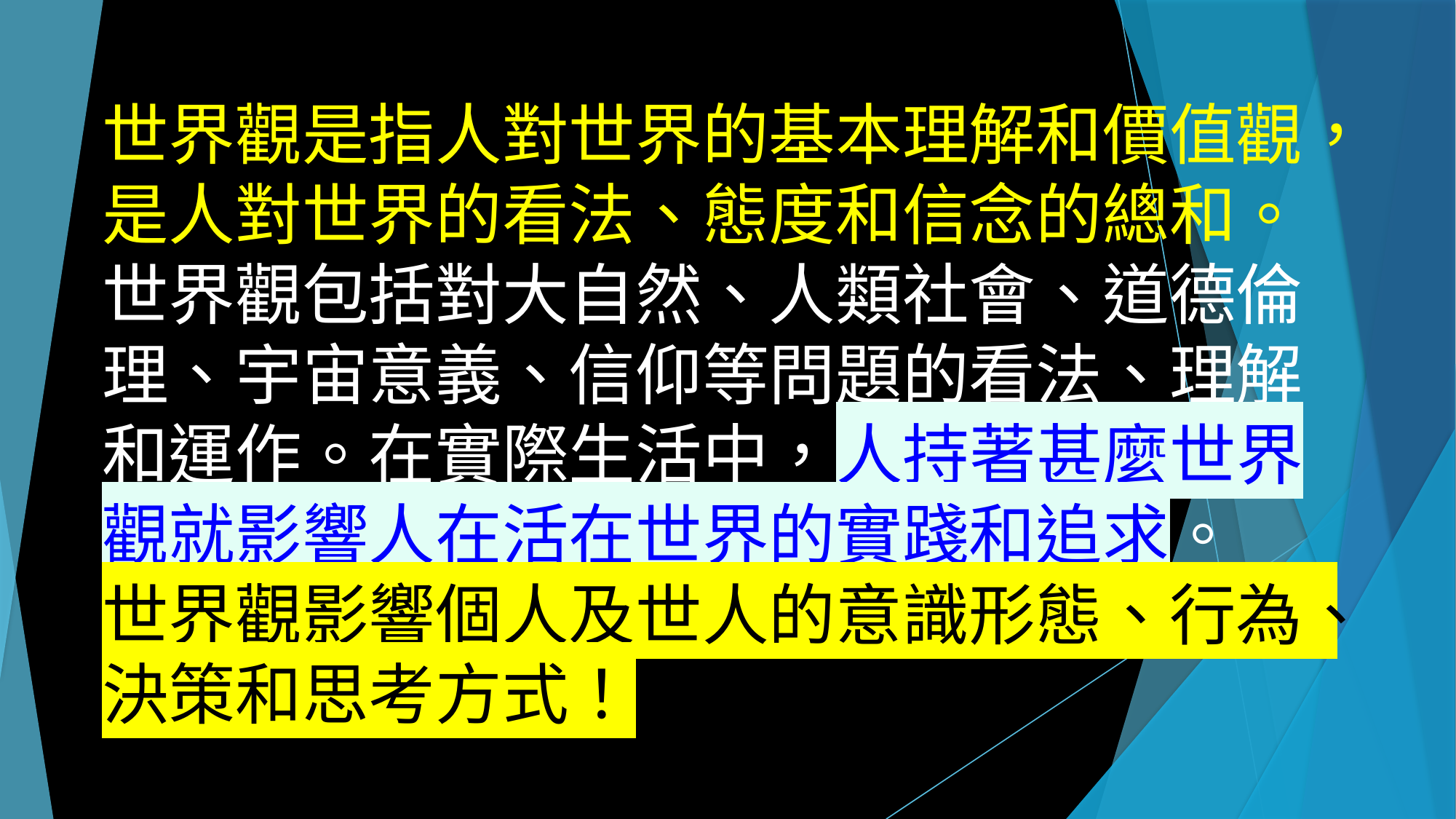

世界觀是指人對世界的基本理解和價值觀，是人對世界的看法、態度和信念的總和。世界觀包括對大自然、人類社會、道德倫理、宇宙意義、信仰等問題的看法、理解和運作。在實際生活中，人持著甚麼世界觀就影響人在活在世界的實踐和追求。
世界觀影響個人及世人的意識形態、行為、決策和思考方式！